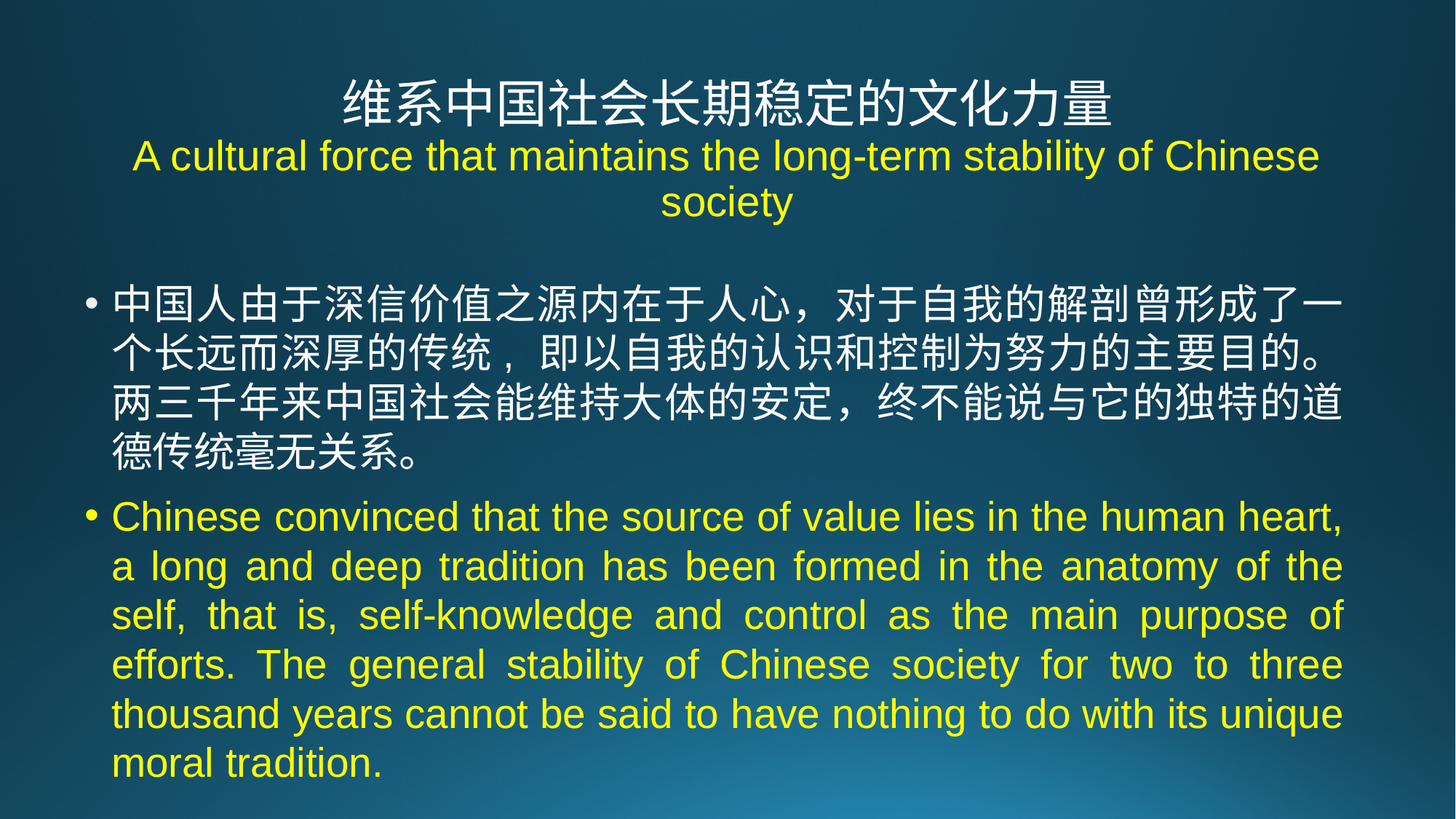

# 维系中国社会长期稳定的文化力量 A cultural force that maintains the long-term stability of Chinese society
中国人由于深信价值之源内在于人心，对于自我的解剖曾形成了一个长远而深厚的传统, 即以自我的认识和控制为努力的主要目的。两三千年来中国社会能维持大体的安定，终不能说与它的独特的道德传统毫无关系。
Chinese convinced that the source of value lies in the human heart, a long and deep tradition has been formed in the anatomy of the self, that is, self-knowledge and control as the main purpose of efforts. The general stability of Chinese society for two to three thousand years cannot be said to have nothing to do with its unique moral tradition.